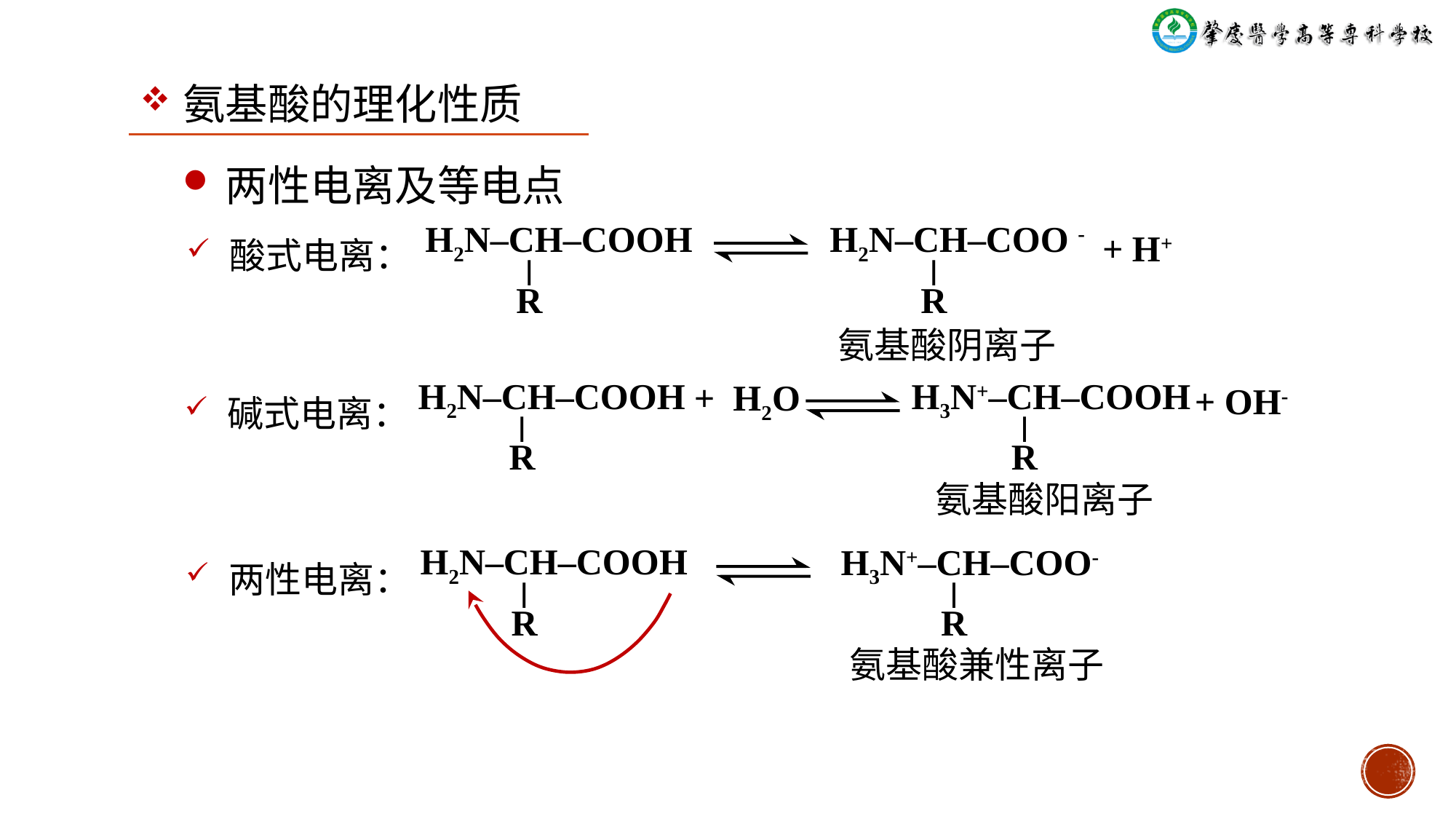

氨基酸的理化性质
两性电离及等电点
酸式电离：
+ H+
H2N‒CH‒COOH
           ǀ
          R
H2N‒CH‒COO -
           ǀ
          R

氨基酸阴离子
碱式电离：
+ OH-
+  H2O
H2N‒CH‒COOH
           ǀ
          R
H3N+‒CH‒COOH
            ǀ
           R

氨基酸阳离子

两性电离：
H2N‒CH‒COOH
           ǀ
          R
H3N+‒CH‒COO-
            ǀ
           R

氨基酸兼性离子